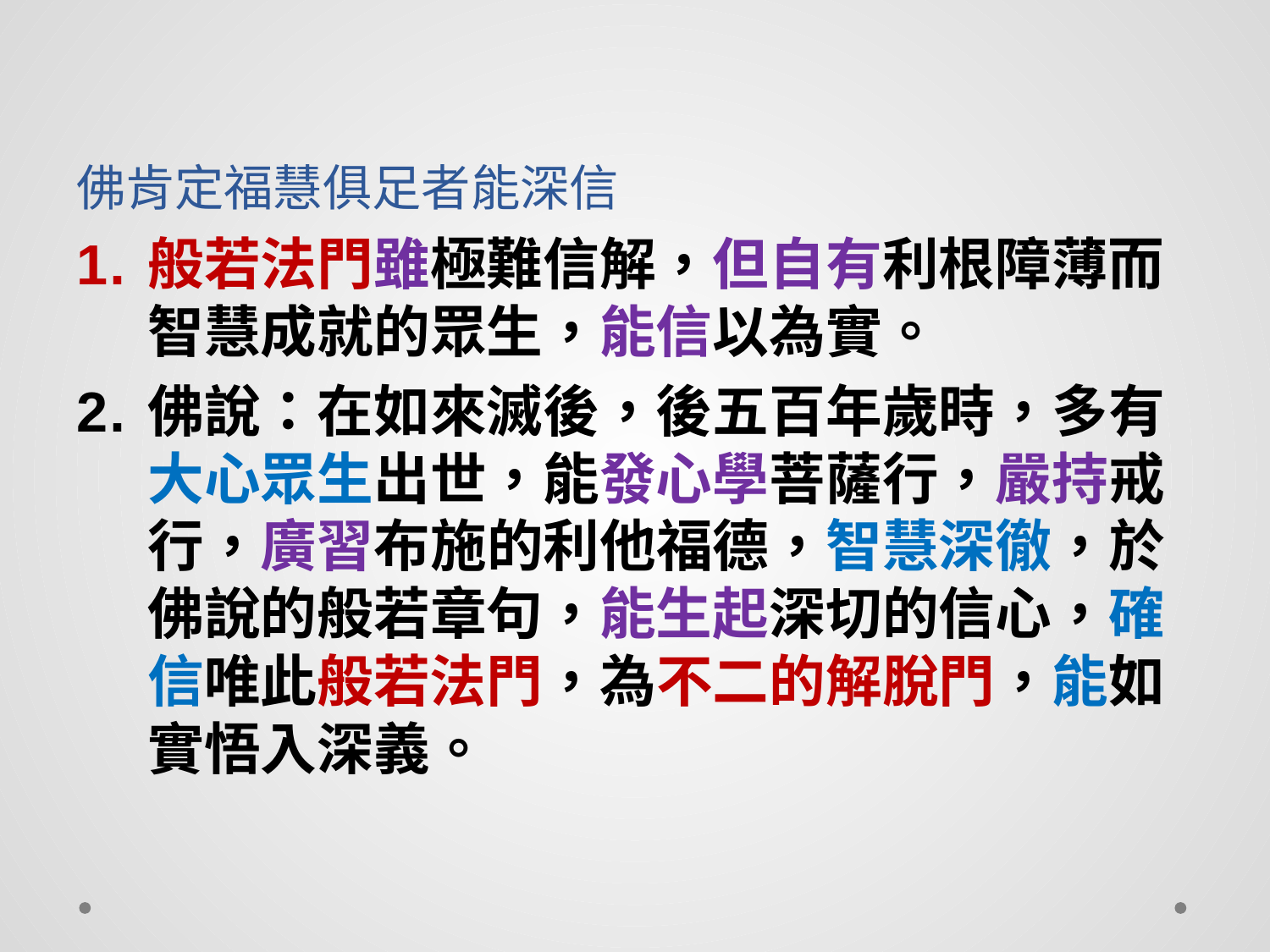

# 佛肯定福慧俱足者能深信
般若法門雖極難信解，但自有利根障薄而智慧成就的眾生，能信以為實。
佛說：在如來滅後，後五百年歲時，多有大心眾生出世，能發心學菩薩行，嚴持戒行，廣習布施的利他福德，智慧深徹，於佛說的般若章句，能生起深切的信心，確信唯此般若法門，為不二的解脫門，能如實悟入深義。